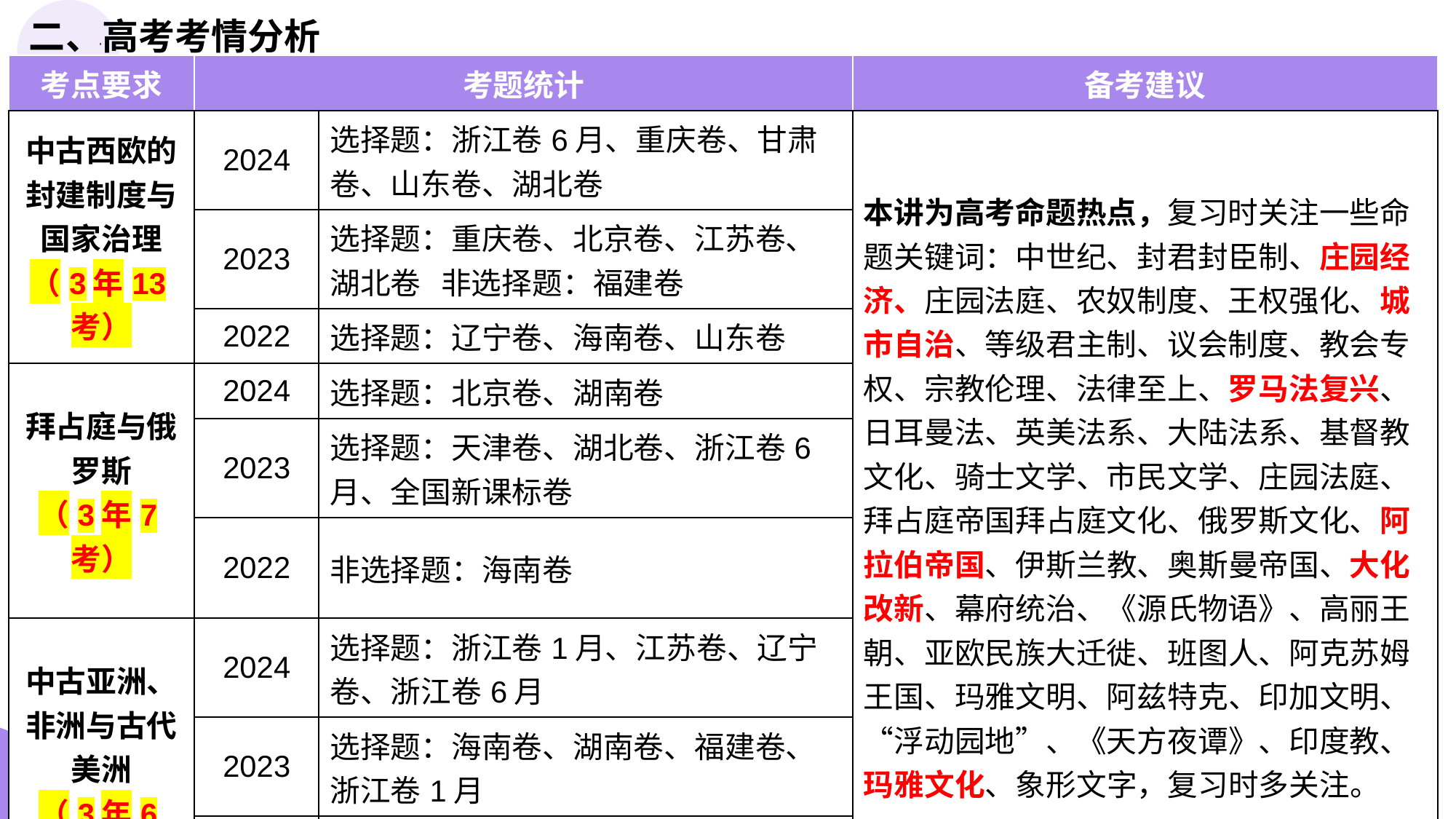

二、高考考情分析
| 考点要求 | 考题统计 |  | 备考建议 |
| --- | --- | --- | --- |
| 中古西欧的封建制度与国家治理 （3年13考） | 2024 | 选择题：浙江卷6月、重庆卷、甘肃卷、山东卷、湖北卷 | 本讲为高考命题热点，复习时关注一些命题关键词：中世纪、封君封臣制、庄园经济、庄园法庭、农奴制度、王权强化、城市自治、等级君主制、议会制度、教会专权、宗教伦理、法律至上、罗马法复兴、日耳曼法、英美法系、大陆法系、基督教文化、骑士文学、市民文学、庄园法庭、拜占庭帝国拜占庭文化、俄罗斯文化、阿拉伯帝国、伊斯兰教、奥斯曼帝国、大化改新、幕府统治、《源氏物语》、高丽王朝、亚欧民族大迁徙、班图人、阿克苏姆王国、玛雅文明、阿兹特克、印加文明、“浮动园地”、《天方夜谭》、印度教、玛雅文化、象形文字，复习时多关注。 |
|  | 2023 | 选择题：重庆卷、北京卷、江苏卷、湖北卷 非选择题：福建卷 |  |
|  | 2022 | 选择题：辽宁卷、海南卷、山东卷 |  |
| 拜占庭与俄罗斯 （3年7考） | 2024 | 选择题：北京卷、湖南卷 |  |
|  | 2023 | 选择题：天津卷、湖北卷、浙江卷6月、全国新课标卷 |  |
|  | 2022 | 非选择题：海南卷 |  |
| 中古亚洲、非洲与古代美洲 （3年6考） | 2024 | 选择题：浙江卷1月、江苏卷、辽宁卷、浙江卷6月 |  |
|  | 2023 | 选择题：海南卷、湖南卷、福建卷、浙江卷1月 |  |
|  | 2022 | 无 |  |
| 命题分析：中古西欧封建的特征及中古时期西欧城市的发展与王权的强化及教会势力对社会转型的影响，是考查的重点。中古时期的文化可能成为新的命题点。 |  |  |  |